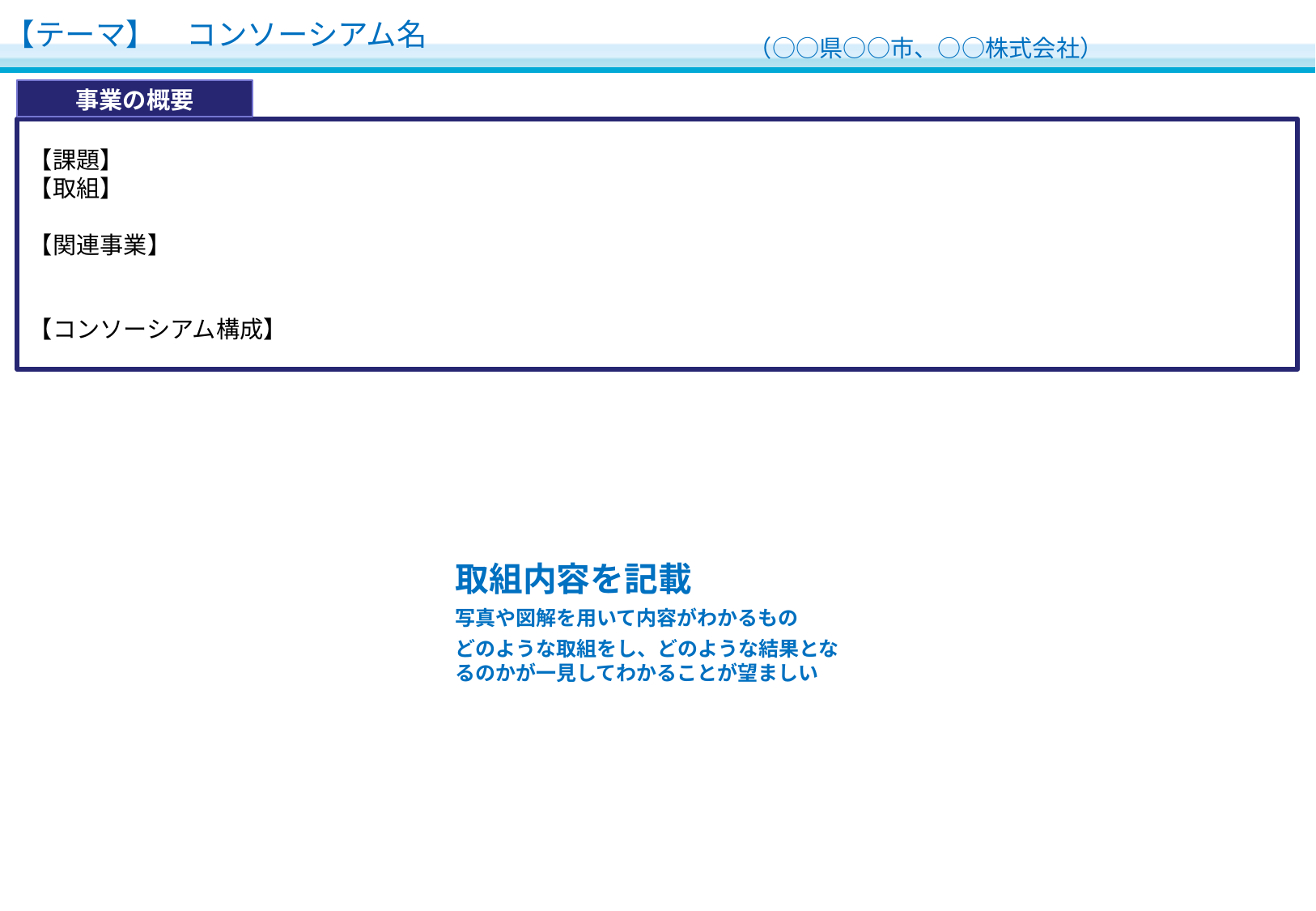

【テーマ】　コンソーシアム名
（○○県○○市、○○株式会社）
事業の概要

【課題】
【取組】

【関連事業】

【コンソーシアム構成】

取組内容を記載
写真や図解を用いて内容がわかるもの
どのような取組をし、どのような結果となるのかが一見してわかることが望ましい